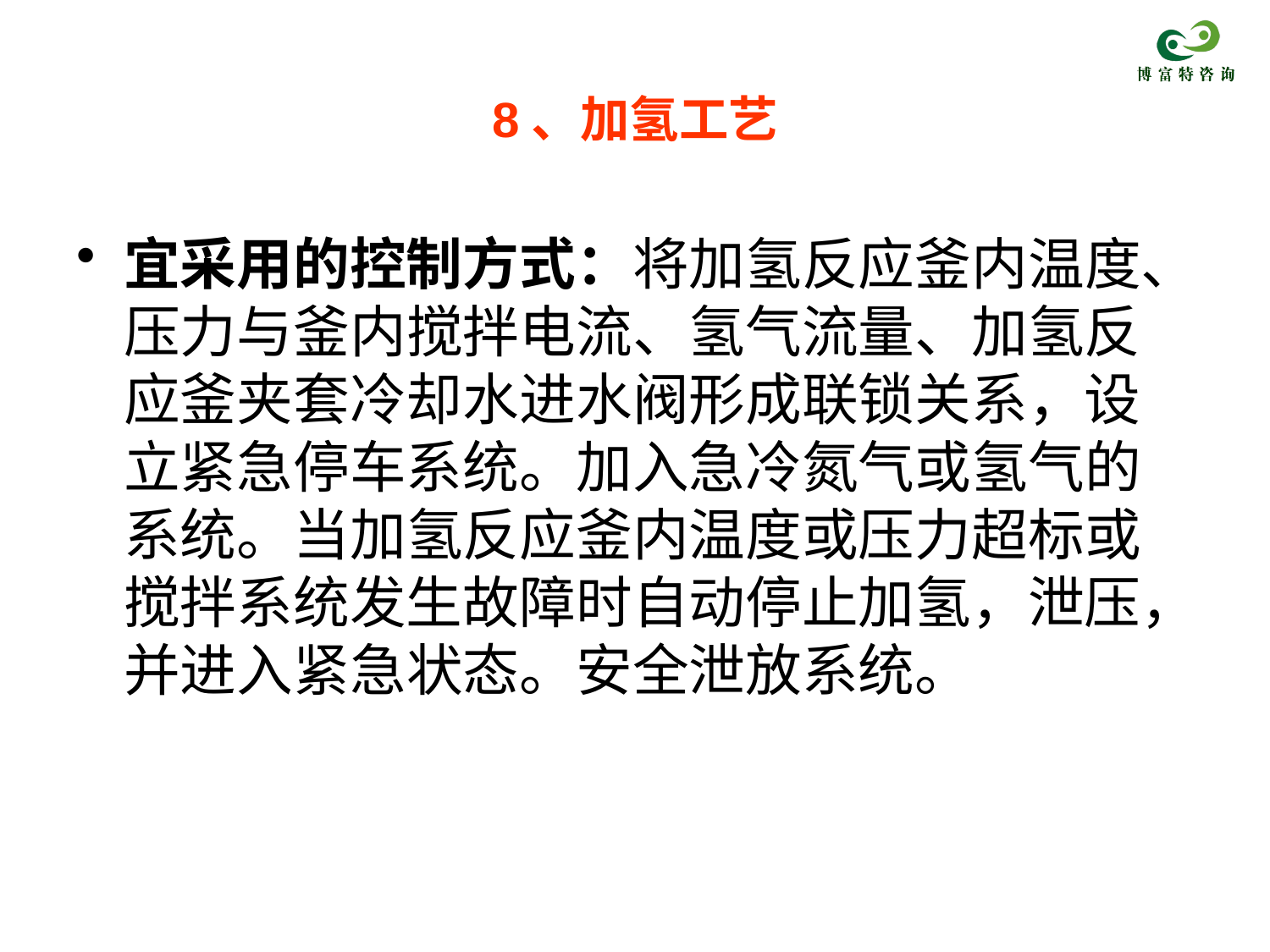

# 8、加氢工艺
宜采用的控制方式：将加氢反应釜内温度、压力与釜内搅拌电流、氢气流量、加氢反应釜夹套冷却水进水阀形成联锁关系，设立紧急停车系统。加入急冷氮气或氢气的系统。当加氢反应釜内温度或压力超标或搅拌系统发生故障时自动停止加氢，泄压，并进入紧急状态。安全泄放系统。